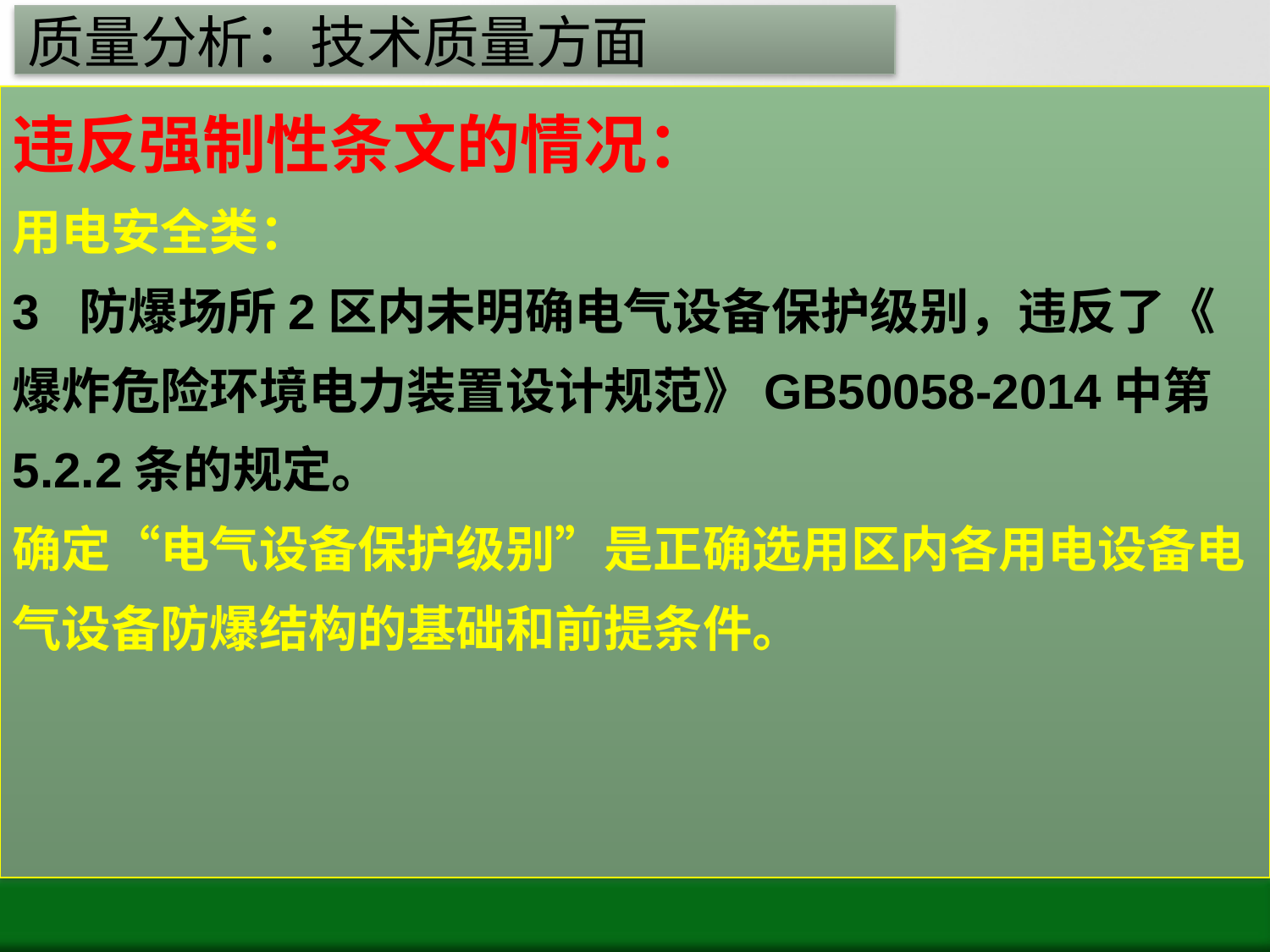

# 质量分析：技术质量方面
违反强制性条文的情况：
用电安全类：
3  防爆场所2区内未明确电气设备保护级别，违反了《 爆炸危险环境电力装置设计规范》GB50058-2014中第5.2.2条的规定。
确定“电气设备保护级别”是正确选用区内各用电设备电气设备防爆结构的基础和前提条件。